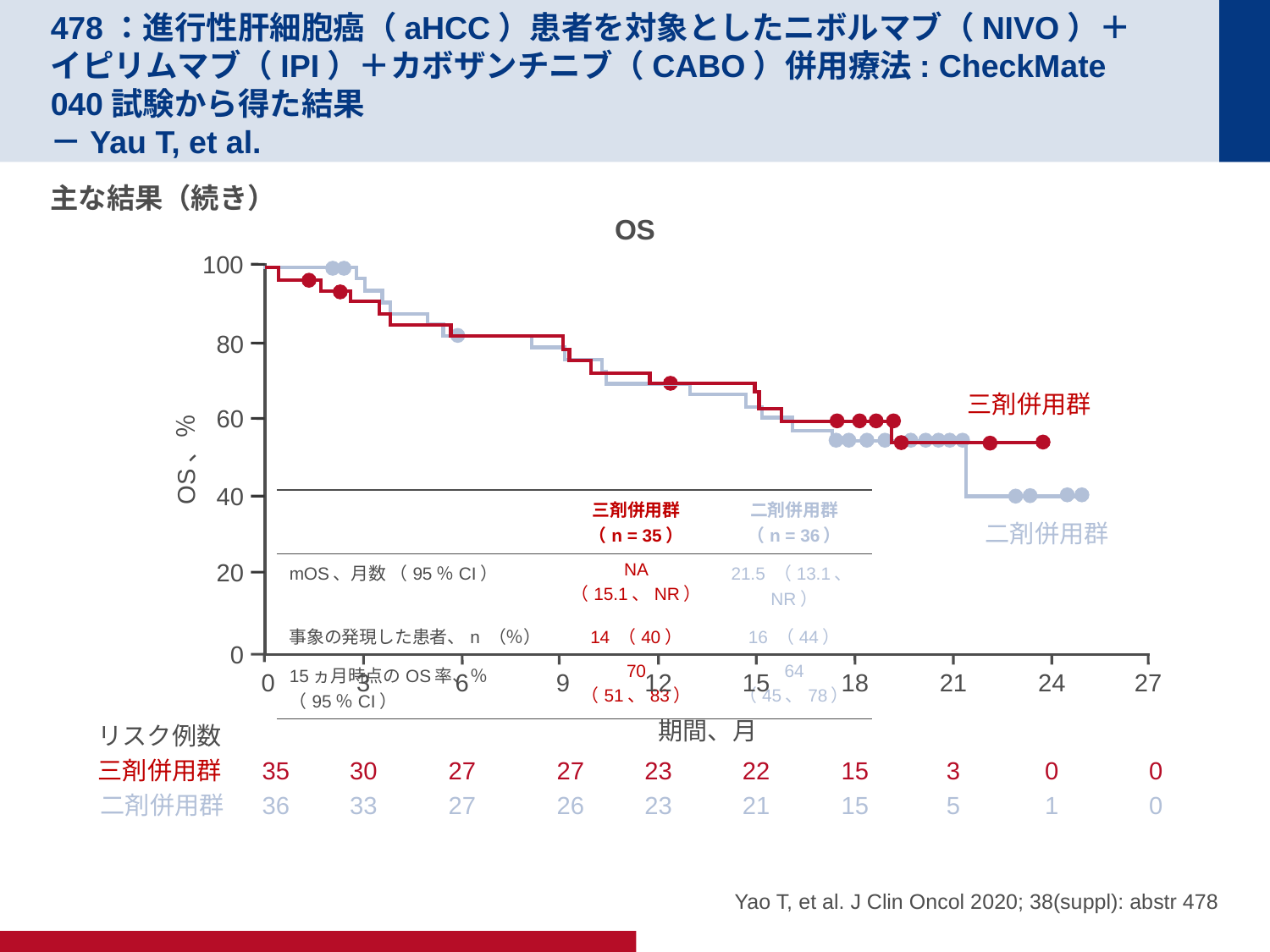

# 478：進行性肝細胞癌（aHCC）患者を対象としたニボルマブ（NIVO）＋イピリムマブ（IPI）＋カボザンチニブ（CABO）併用療法: CheckMate 040試験から得た結果 －Yau T, et al.
主な結果（続き）
OS
100

80

三剤併用群
60

OS、％
40
|  | 三剤併用群 （n = 35） | 二剤併用群 （n = 36） |
| --- | --- | --- |
| mOS、月数 （95％CI） | NA （15.1、NR） | 21.5 （13.1、NR） |
| 事象の発現した患者、n （％） | 14 （40） | 16 （44） |
| 15ヵ月時点のOS率、％ （95％CI） | 70 （51、83） | 64 （45、78） |

二剤併用群
20

0

0
3
6
9
12
15
18
21
24
27
期間、月
リスク例数
35
30
27
27
23
22
15
3
0
0
三剤併用群
二剤併用群
36
33
27
26
23
21
15
5
1
0
Yao T, et al. J Clin Oncol 2020; 38(suppl): abstr 478